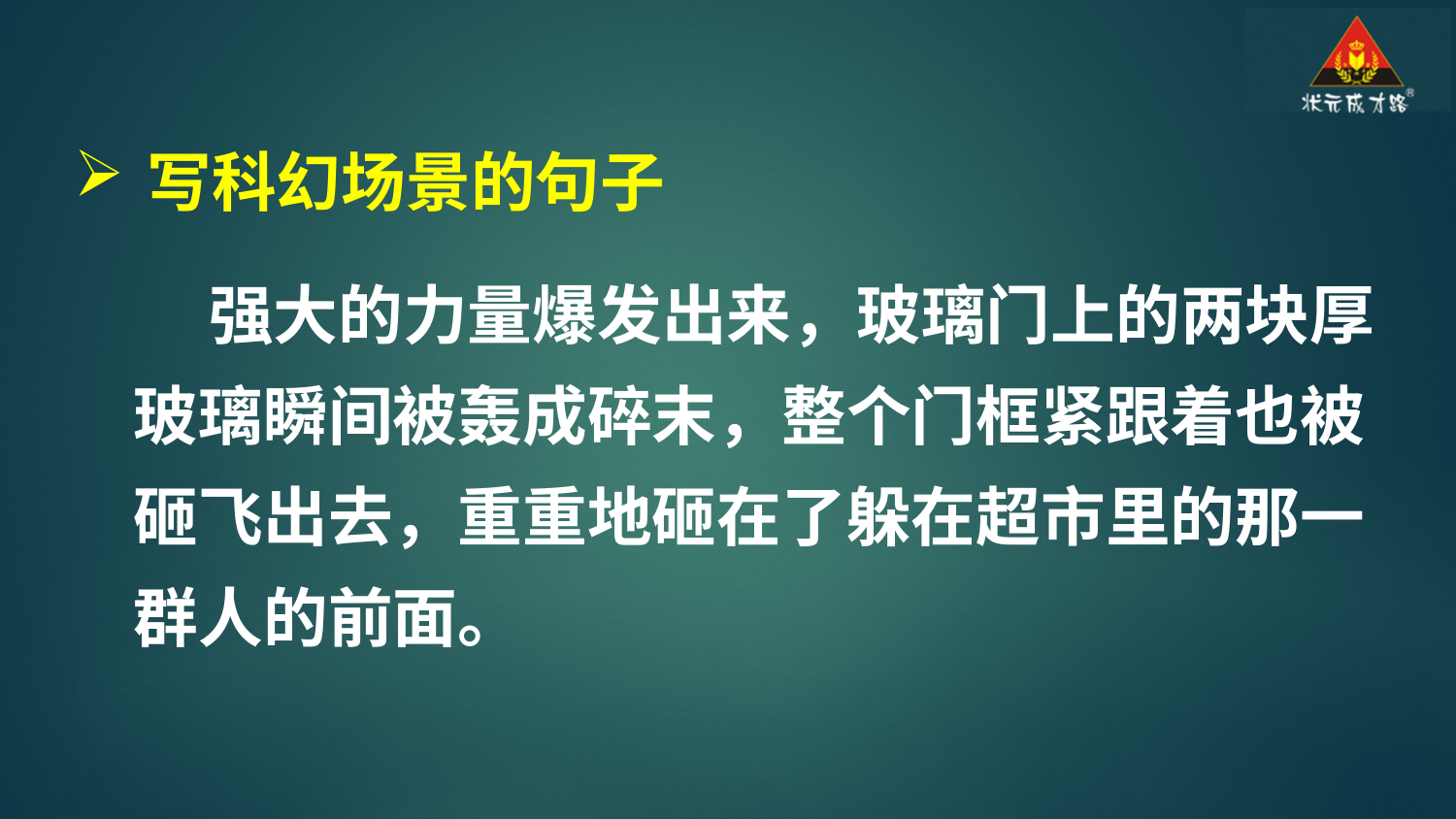

写科幻场景的句子
    强大的力量爆发出来，玻璃门上的两块厚玻璃瞬间被轰成碎末，整个门框紧跟着也被砸飞出去，重重地砸在了躲在超市里的那一群人的前面。